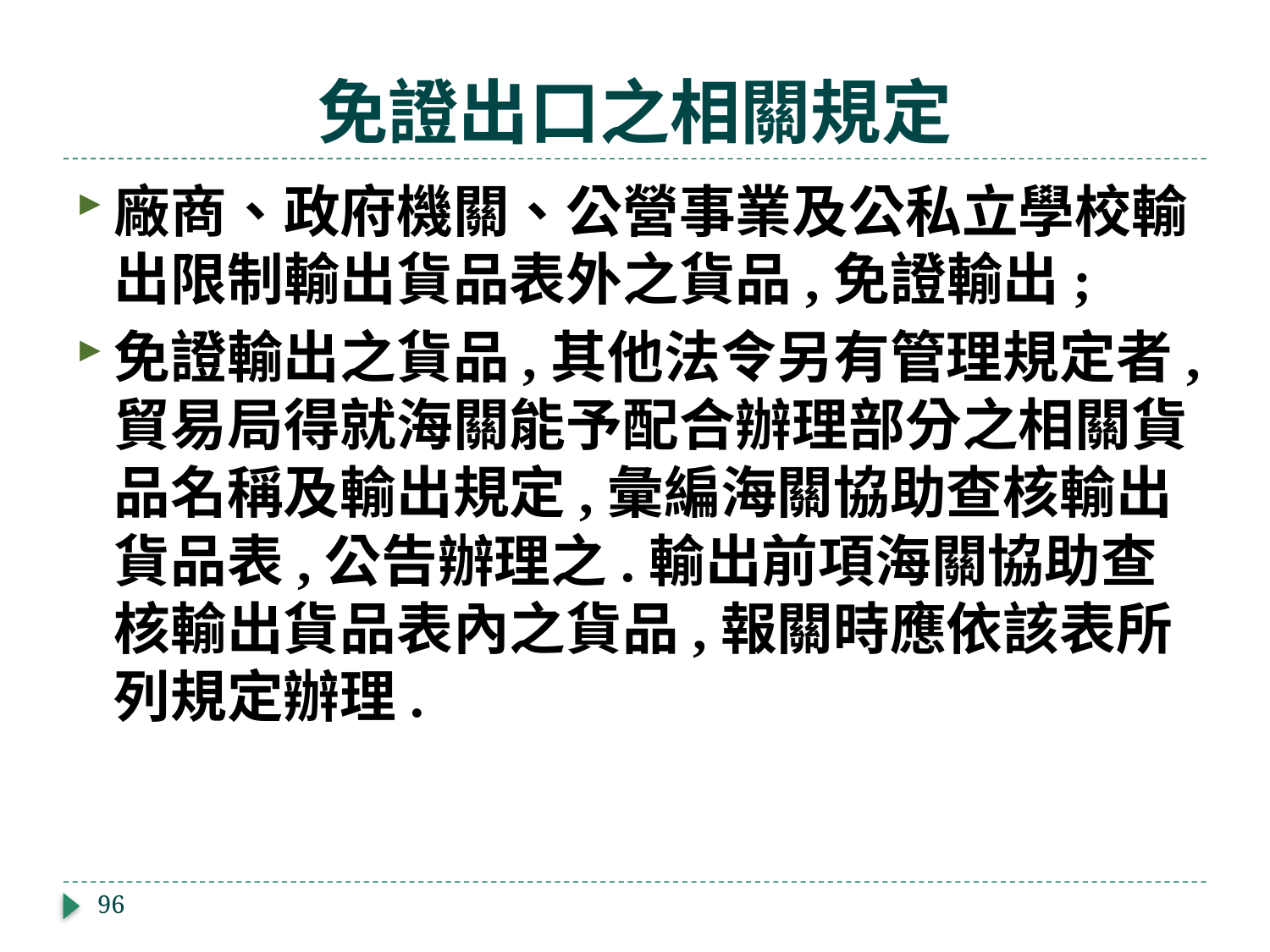

# 免證出口之相關規定
廠商、政府機關、公營事業及公私立學校輸出限制輸出貨品表外之貨品,免證輸出;
免證輸出之貨品,其他法令另有管理規定者,貿易局得就海關能予配合辦理部分之相關貨品名稱及輸出規定,彙編海關協助查核輸出貨品表,公告辦理之.輸出前項海關協助查核輸出貨品表內之貨品,報關時應依該表所列規定辦理.
96